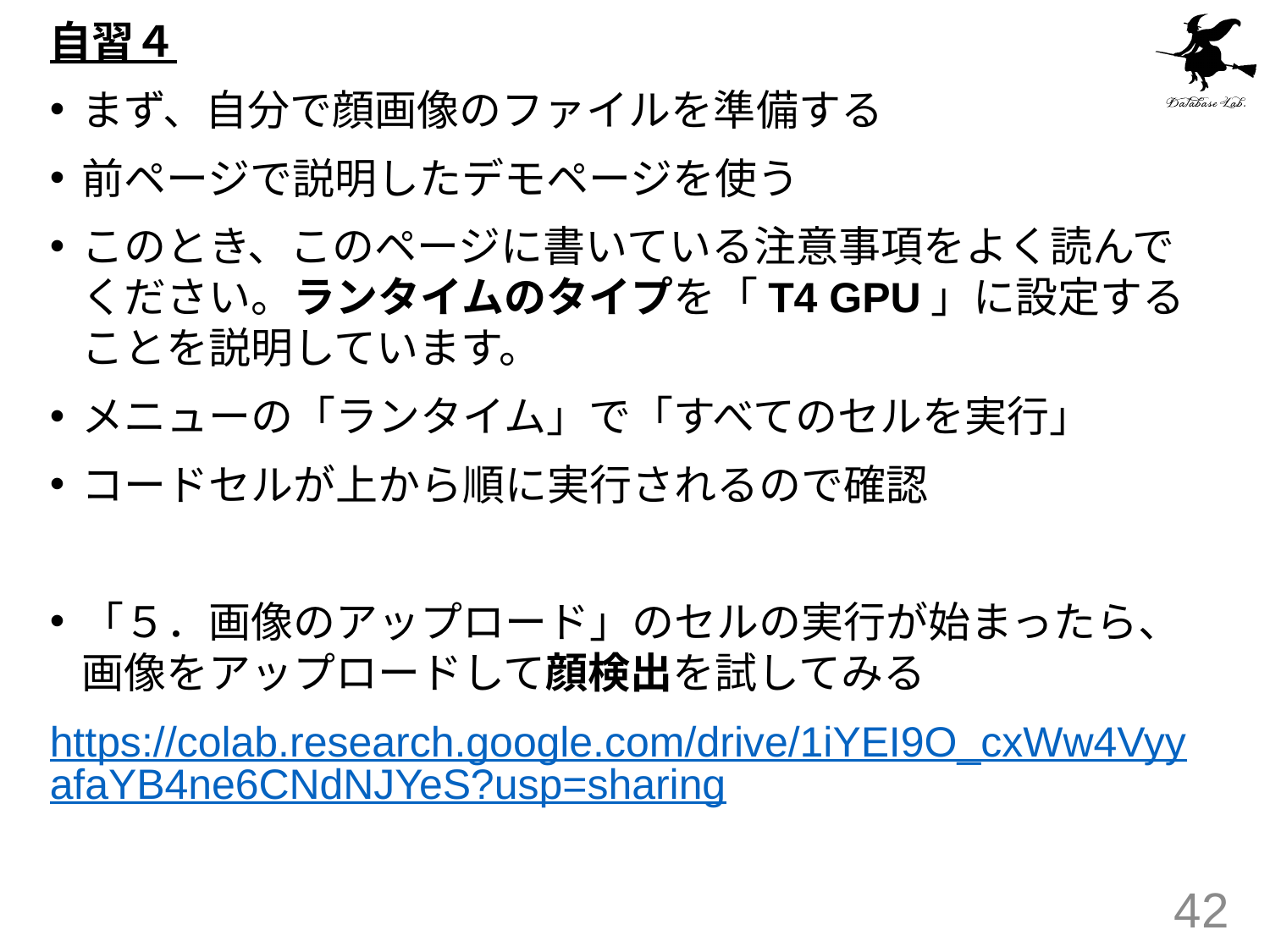

自習４
まず、自分で顔画像のファイルを準備する
前ページで説明したデモページを使う
このとき、このページに書いている注意事項をよく読んでください。ランタイムのタイプを「T4 GPU」に設定することを説明しています。
メニューの「ランタイム」で「すべてのセルを実行」
コードセルが上から順に実行されるので確認

「５．画像のアップロード」のセルの実行が始まったら、画像をアップロードして顔検出を試してみる
https://colab.research.google.com/drive/1iYEI9O_cxWw4VyyafaYB4ne6CNdNJYeS?usp=sharing

42